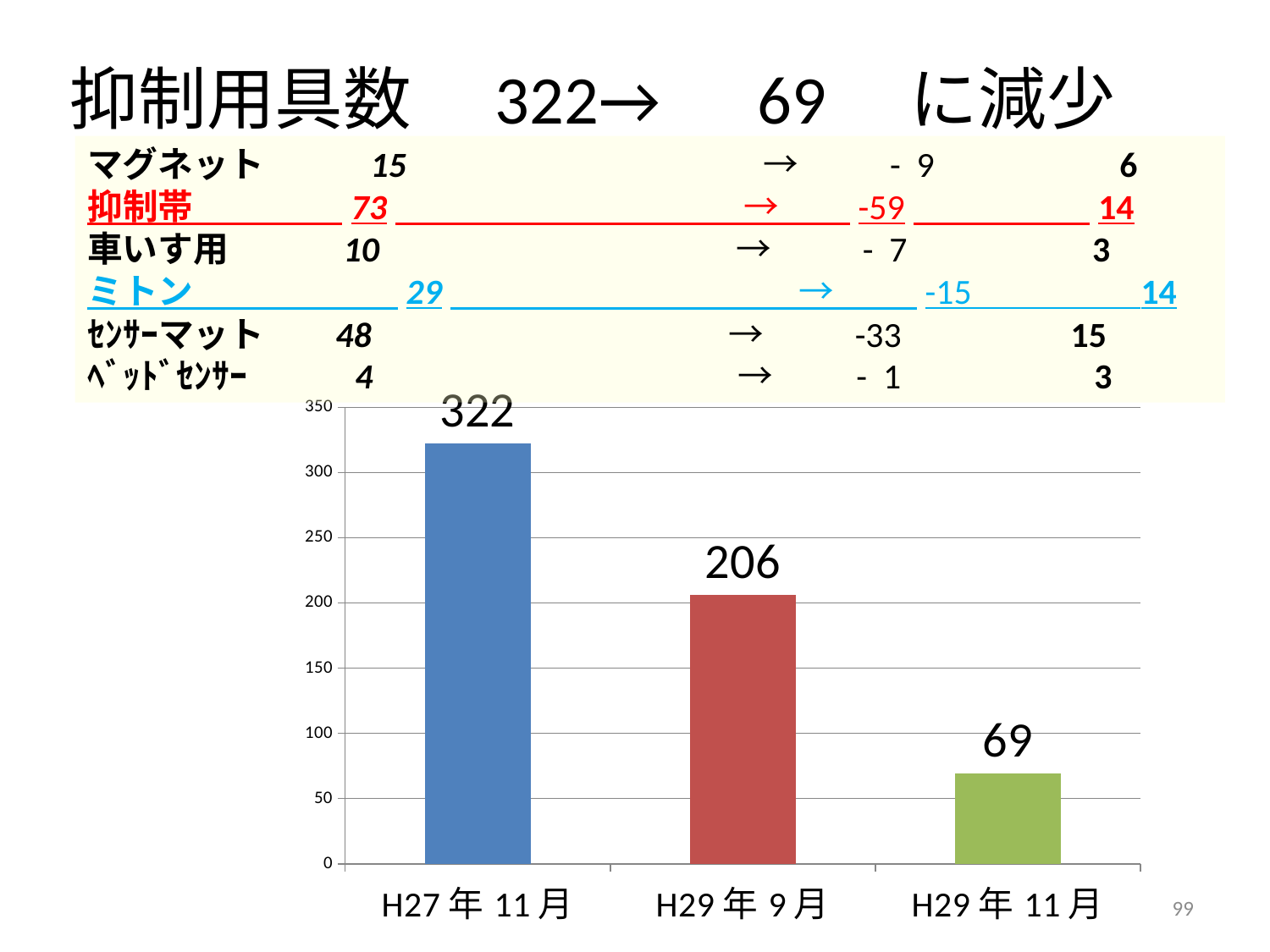

# 抑制用具数　322→　69　に減少
マグネット　        15　                                        →　      -  9                       6
抑制帯　　          73　                                        →         -59　                  14
車いす用 　        10　                                        →　      -  7                       3
ミトン　　　 　       29　                                        →　      -15                     14
ｾﾝｻｰマット        48　                                        →　      -33                     15
ﾍﾞｯﾄﾞｾﾝｻｰ  　      4　                                         →　     -  1                        3

### Chart

| Category | 所有数 |
|---|---|
| H27年11月 | 322.0 |
| H29年9月 | 206.0 |
| H29年11月 | 69.0 |
99